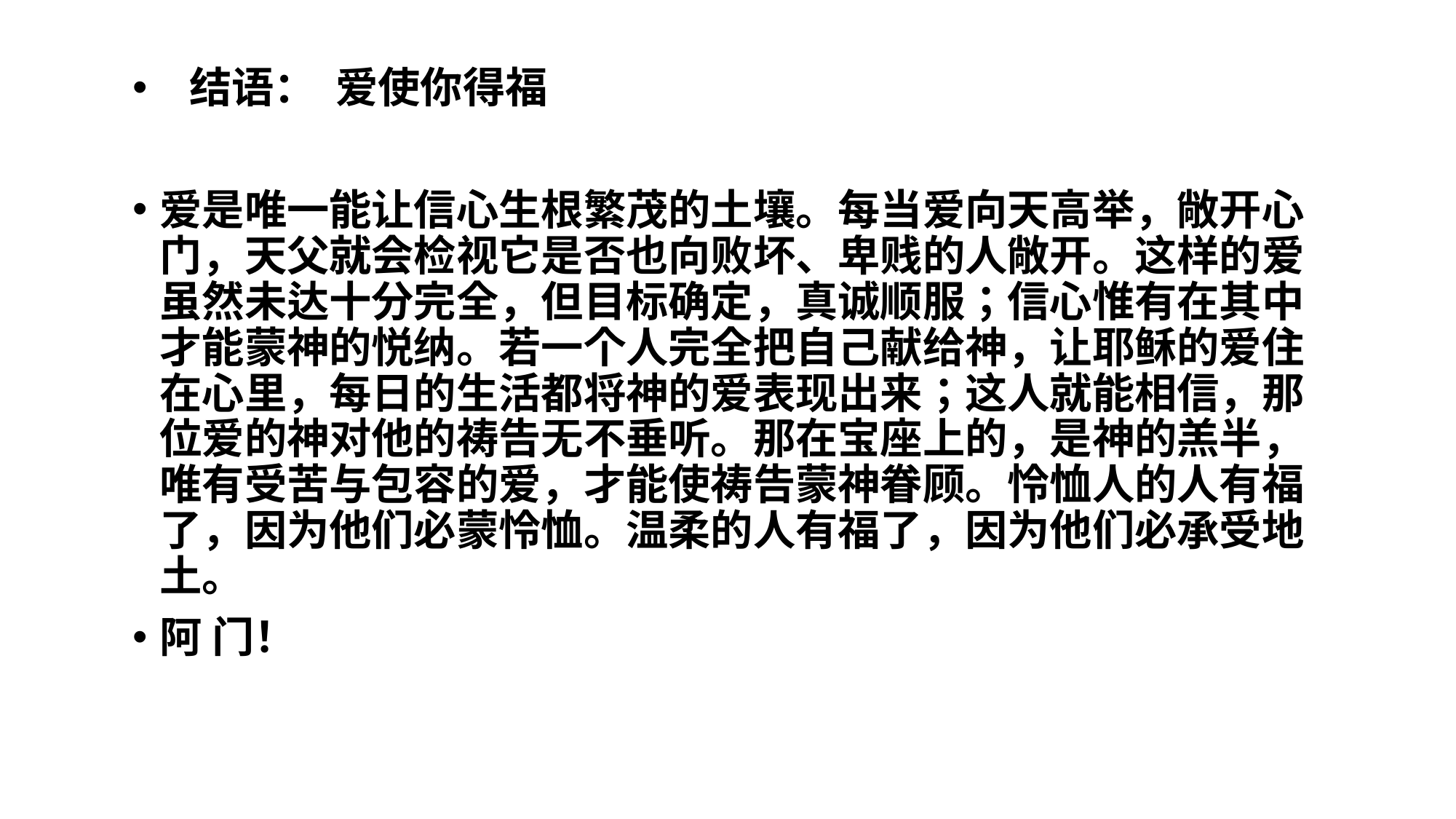

结语：  爱使你得福

爱是唯一能让信心生根繁茂的土壤。每当爱向天高举，敞开心门，天父就会检视它是否也向败坏、卑贱的人敞开。这样的爱虽然未达十分完全，但目标确定，真诚顺服；信心惟有在其中才能蒙神的悦纳。若一个人完全把自己献给神，让耶稣的爱住在心里，每日的生活都将神的爱表现出来；这人就能相信，那位爱的神对他的祷告无不垂听。那在宝座上的，是神的羔半，唯有受苦与包容的爱，才能使祷告蒙神眷顾。怜恤人的人有福了，因为他们必蒙怜恤。温柔的人有福了，因为他们必承受地土。
阿 门！